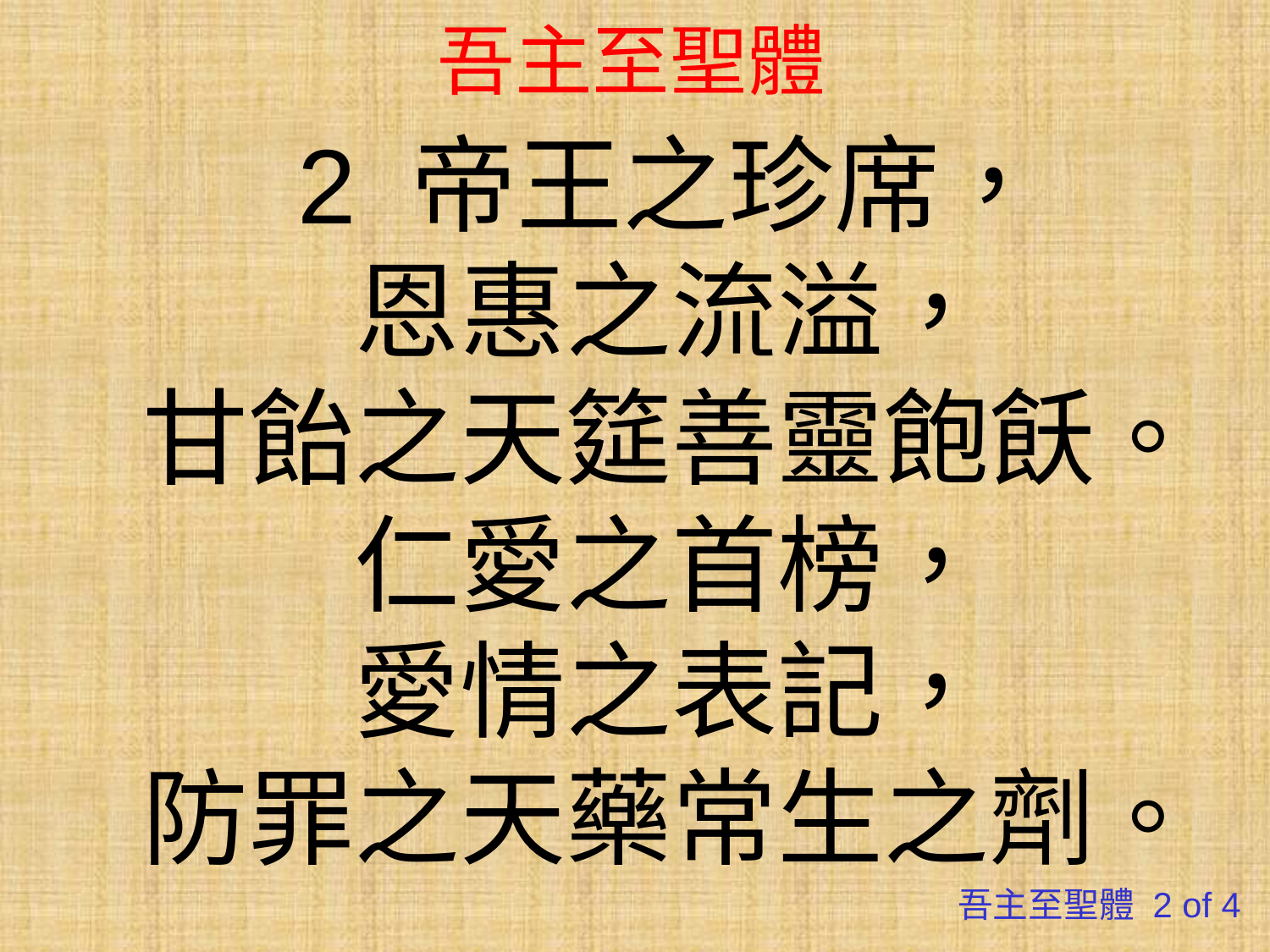

# 吾主至聖體
2 帝王之珍席，
恩惠之流溢，
甘飴之天筵善靈飽飫。
仁愛之首榜，
愛情之表記，
防罪之天藥常生之劑。
吁甘飴耶穌，可愛可欽崇，惠然肯降來天神扈從。
            尊威齊隱藏，只留麵酒形，恭領入我心歌吟歡迎。
吁可愛耶穌，辱臨我心中，爾仁慈無限愛情堪頌。
            天神與聖人，讚頌不停聲，罪僕當知恩感謝至終。

吾主至聖體 2 of 4